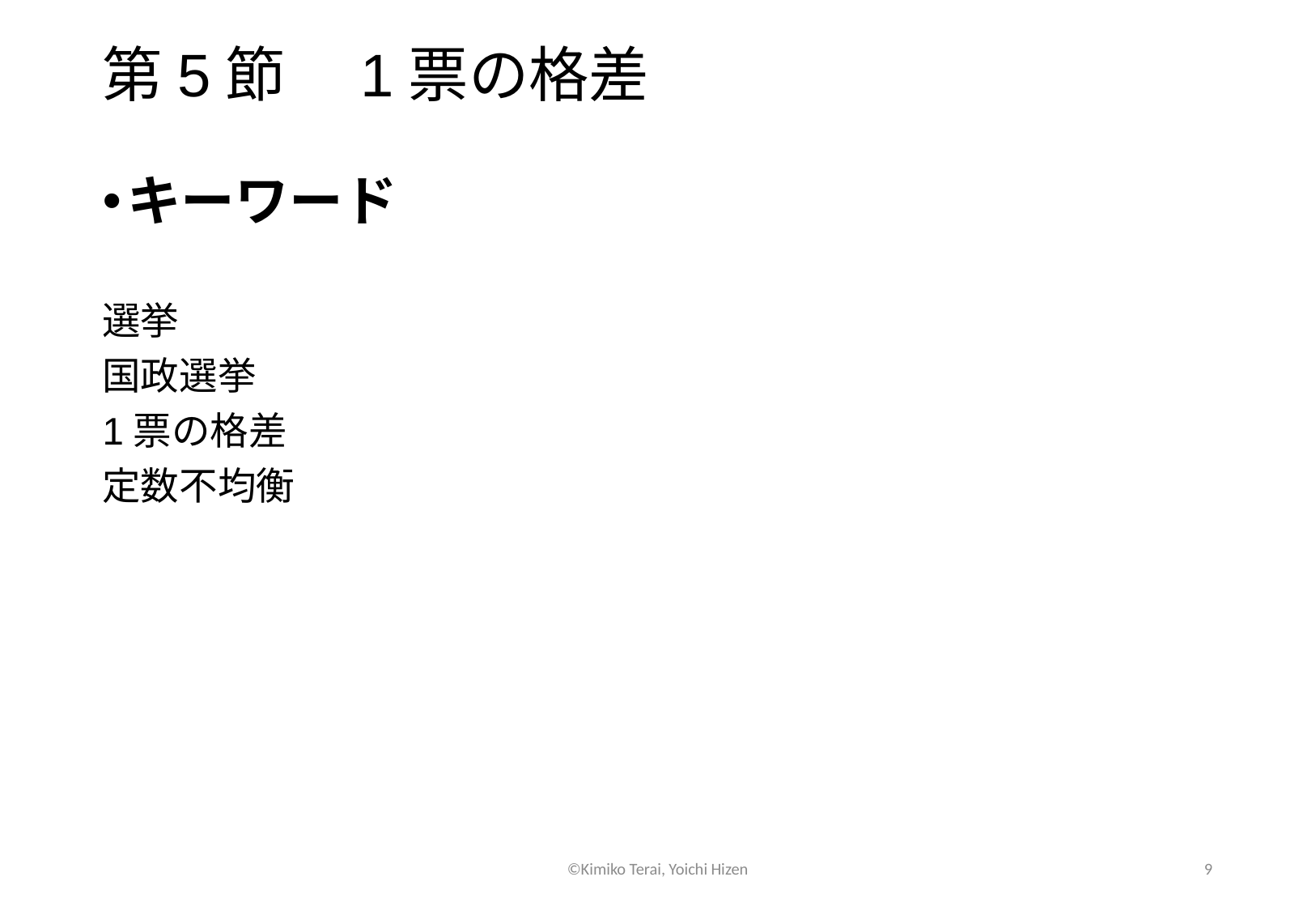

# 第5節　1票の格差
キーワード

選挙
国政選挙
1票の格差
定数不均衡

©Kimiko Terai, Yoichi Hizen
9